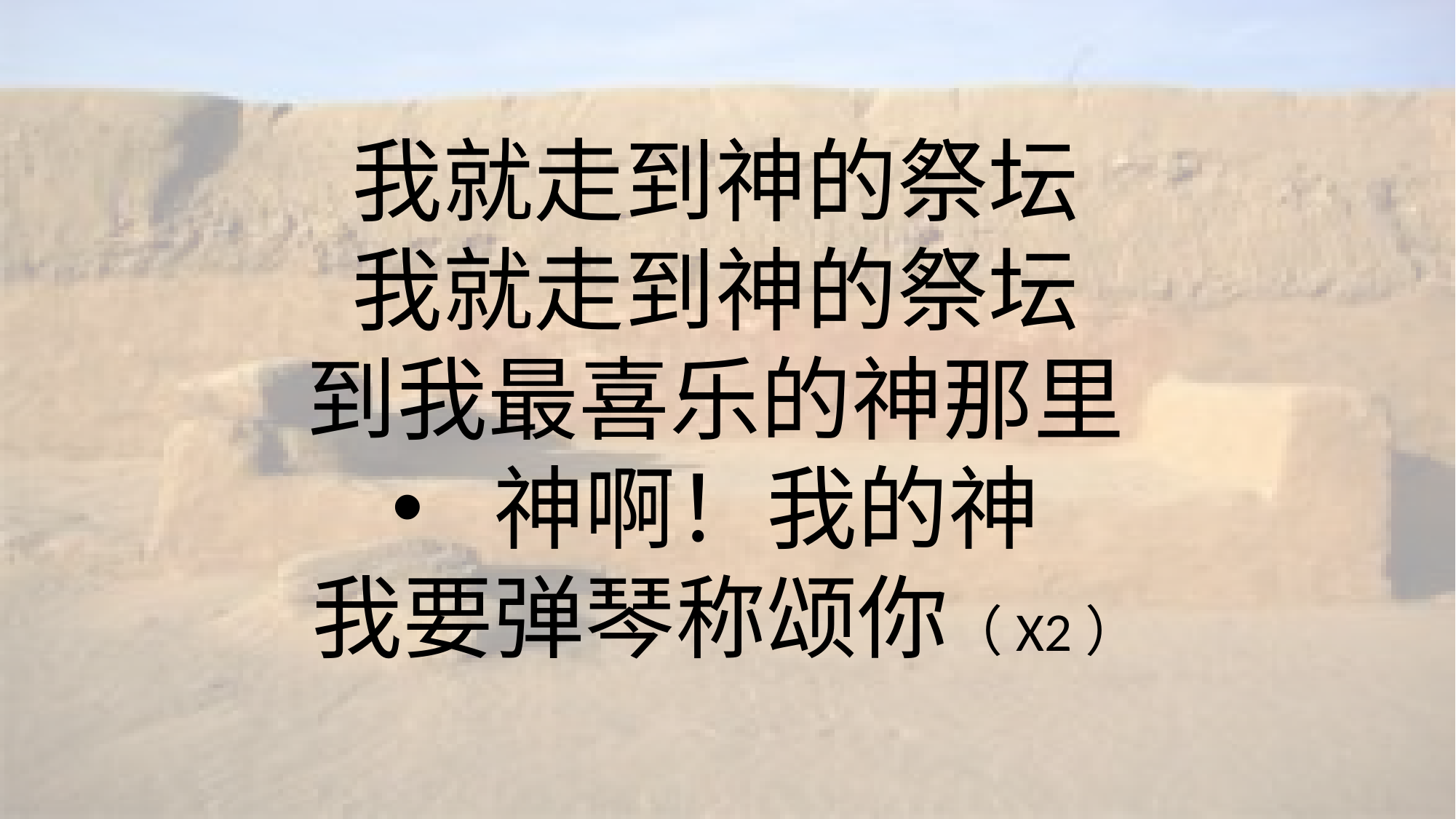

我就走到神的祭坛
我就走到神的祭坛
到我最喜乐的神那里
神啊！我的神
我要弹琴称颂你（X2）